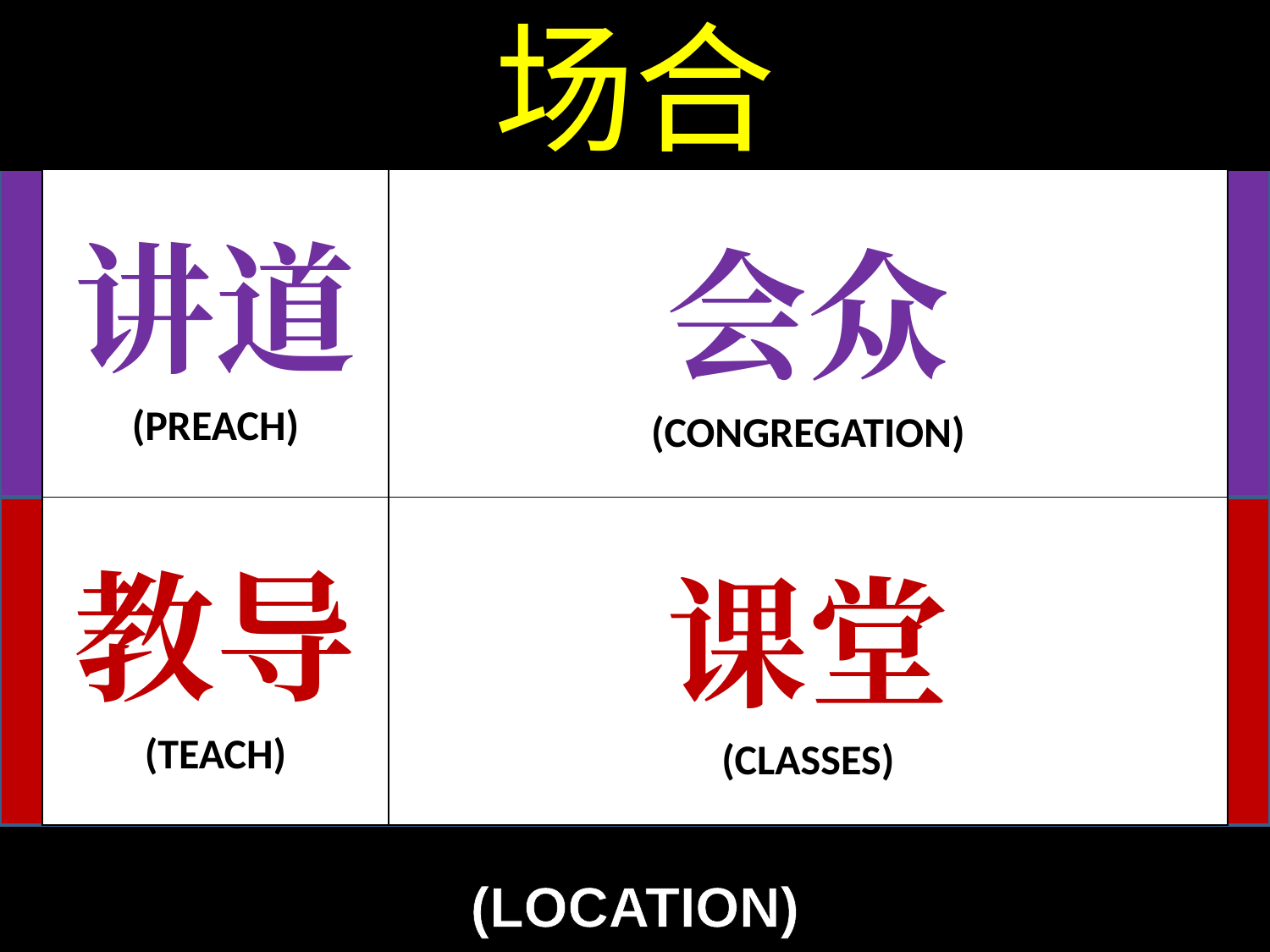

场合

| 讲道 (PREACH) | 会众 (CONGREGATION) |
| --- | --- |
| 教导 (TEACH) | 课堂 (CLASSES) |

(LOCATION)